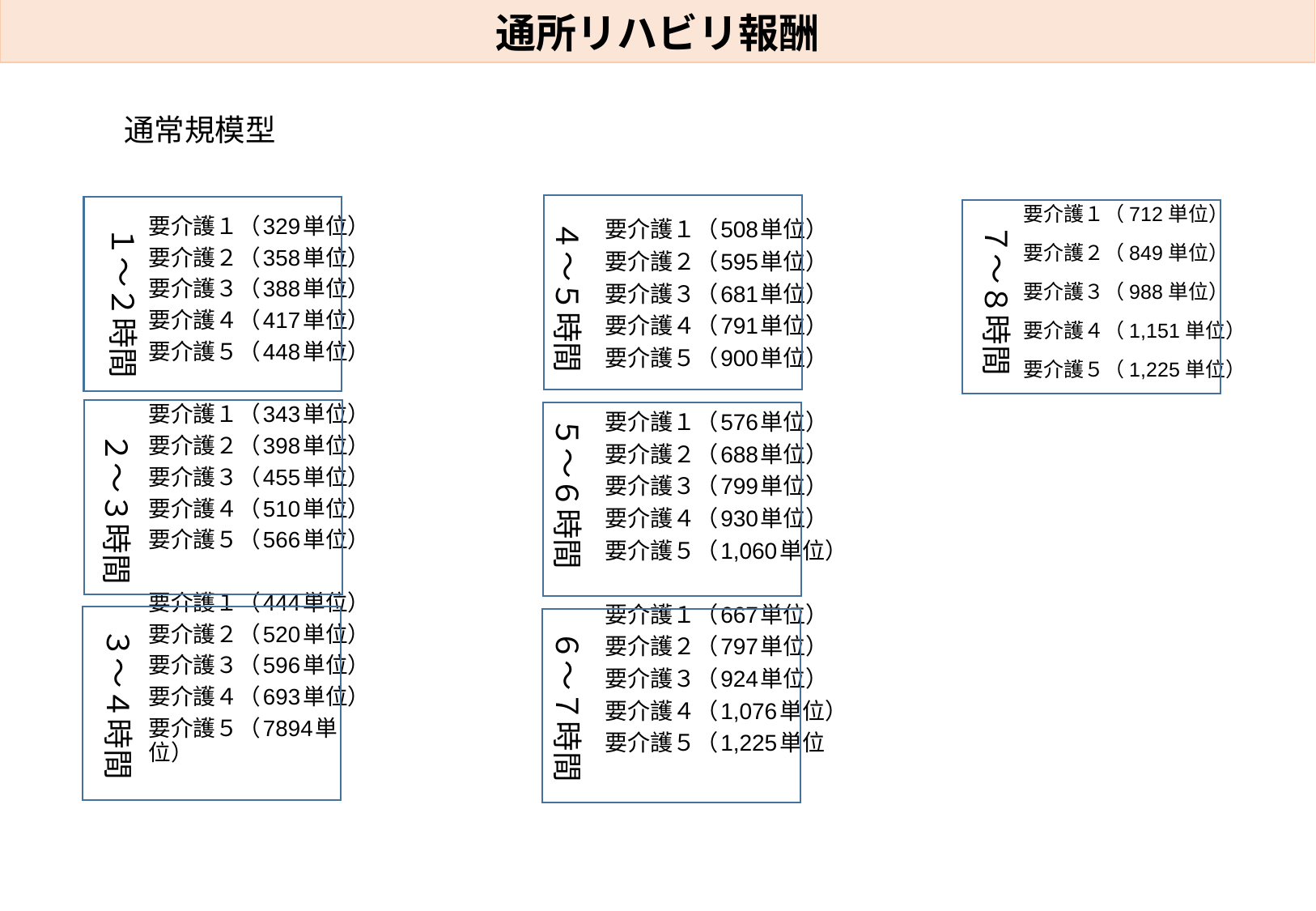

通所リハビリ報酬
通常規模型

要介護１（712単位）
要介護２（849単位）
要介護３（988単位）
要介護４（1,151単位）
要介護５（1,225単位）

要介護１（329単位）
要介護２（358単位）
要介護３（388単位）
要介護４（417単位）
要介護５（448単位）

要介護１（343単位）
要介護２（398単位）
要介護３（455単位）
要介護４（510単位）
要介護５（566単位）

要介護１（444単位）
要介護２（520単位）
要介護３（596単位）
要介護４（693単位）
要介護５（7894単位）
４～５時間
７～８時間
要介護１（508単位）
要介護２（595単位）
要介護３（681単位）
要介護４（791単位）
要介護５（900単位）

要介護１（576単位）
要介護２（688単位）
要介護３（799単位）
要介護４（930単位）
要介護５（1,060単位）

要介護１（667単位）
要介護２（797単位）
要介護３（924単位）
要介護４（1,076単位）
要介護５（1,225単位

１～２時間

５～６時間
２～３時間

３～４時間
６～７時間